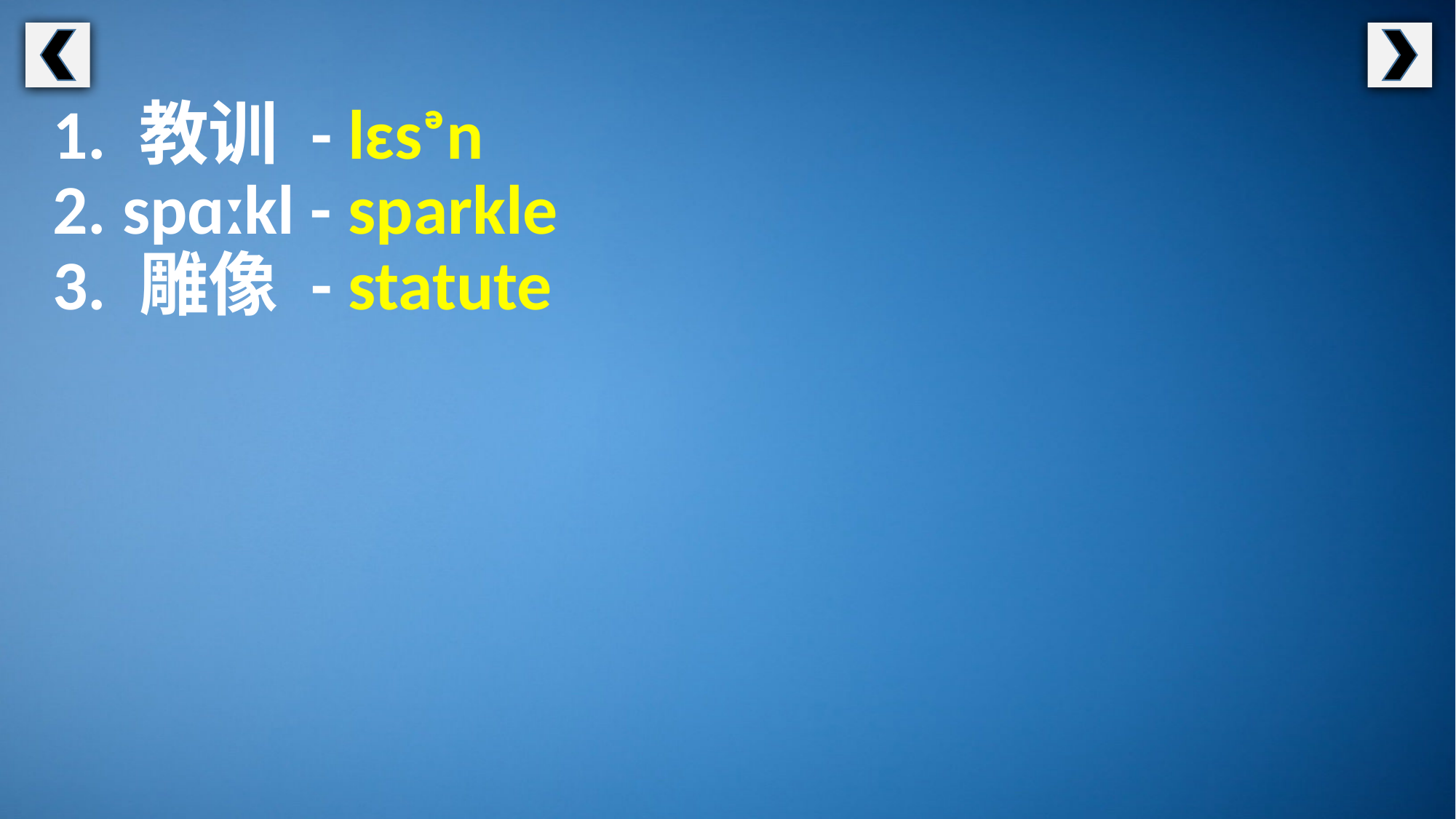

1. 教训 - lɛsᵊn
2. spɑːkl - sparkle
3. 雕像 - statute